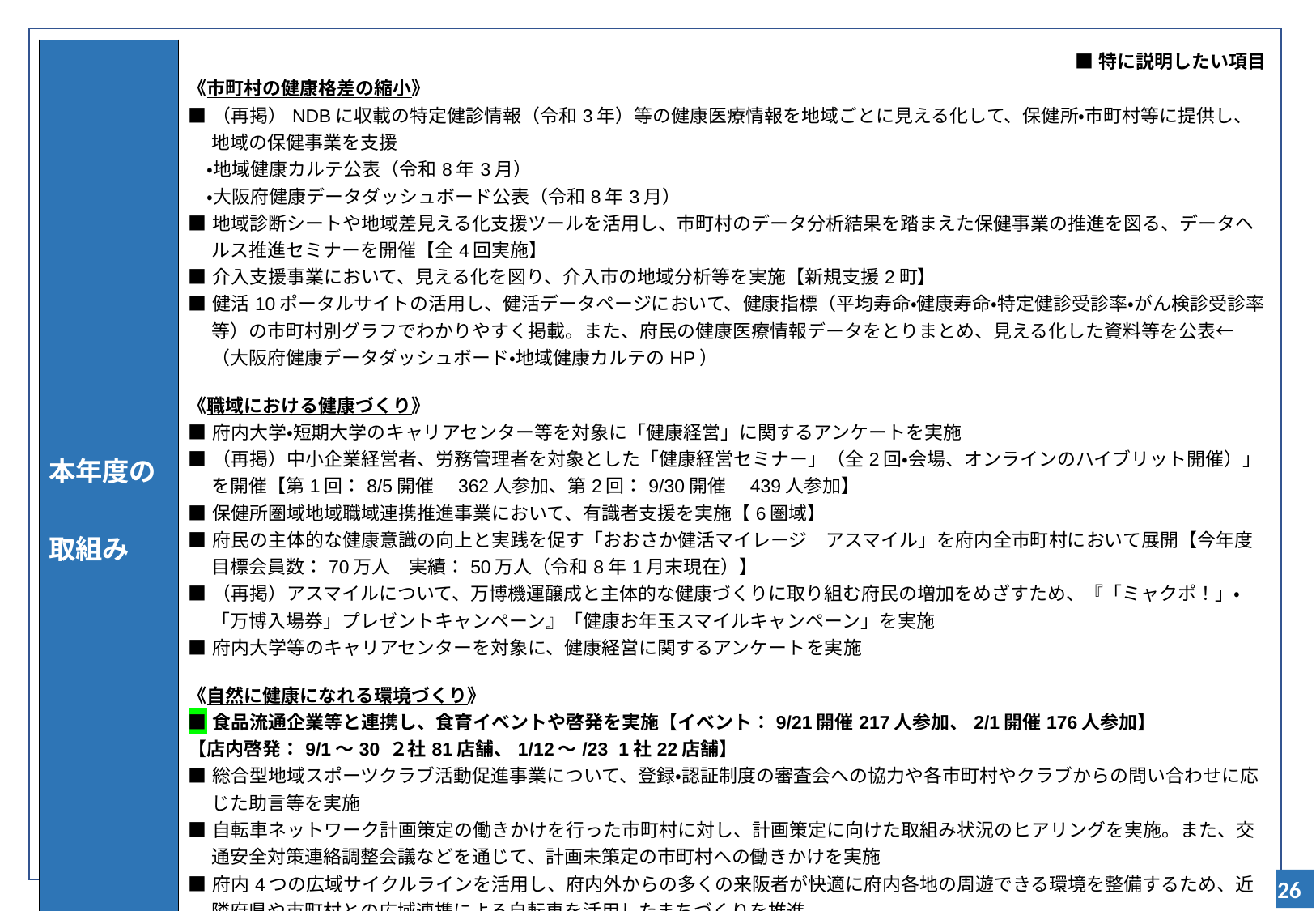

| 本年度の 取組み | ■特に説明したい項目 《市町村の健康格差の縮小》 ■（再掲）NDBに収載の特定健診情報（令和3年）等の健康医療情報を地域ごとに見える化して、保健所・市町村等に提供し、地域の保健事業を支援　 　・地域健康カルテ公表（令和8年3月） 　・大阪府健康データダッシュボード公表（令和8年3月） ■地域診断シートや地域差見える化支援ツールを活用し、市町村のデータ分析結果を踏まえた保健事業の推進を図る、データヘルス推進セミナーを開催【全4回実施】 ■介入支援事業において、見える化を図り、介入市の地域分析等を実施【新規支援2町】 ■健活10ポータルサイトの活用し、健活データページにおいて、健康指標（平均寿命・健康寿命・特定健診受診率・がん検診受診率等）の市町村別グラフでわかりやすく掲載。また、府民の健康医療情報データをとりまとめ、見える化した資料等を公表←（大阪府健康データダッシュボード・地域健康カルテのHP） 《職域における健康づくり》 ■府内大学・短期大学のキャリアセンター等を対象に「健康経営」に関するアンケートを実施 ■（再掲）中小企業経営者、労務管理者を対象とした「健康経営セミナー」（全2回・会場、オンラインのハイブリット開催）」を開催【第1回：8/5開催　362人参加、第2回：9/30開催　439人参加】 ■保健所圏域地域職域連携推進事業において、有識者支援を実施【6圏域】 ■府民の主体的な健康意識の向上と実践を促す「おおさか健活マイレージ　アスマイル」を府内全市町村において展開【今年度目標会員数：70万人　実績：50万人（令和8年1月末現在）】 ■（再掲）アスマイルについて、万博機運醸成と主体的な健康づくりに取り組む府民の増加をめざすため、『「ミャクポ！」・「万博入場券」プレゼントキャンペーン』「健康お年玉スマイルキャンペーン」を実施 ■府内大学等のキャリアセンターを対象に、健康経営に関するアンケートを実施 《自然に健康になれる環境づくり》 ■食品流通企業等と連携し、食育イベントや啓発を実施【イベント：9/21開催217人参加、2/1開催176人参加】 【店内啓発：9/1～30 ２社81店舗、1/12～/23 1社22店舗】 ■総合型地域スポーツクラブ活動促進事業について、登録・認証制度の審査会への協力や各市町村やクラブからの問い合わせに応じた助言等を実施 ■自転車ネットワーク計画策定の働きかけを行った市町村に対し、計画策定に向けた取組み状況のヒアリングを実施。また、交通安全対策連絡調整会議などを通じて、計画未策定の市町村への働きかけを実施 ■府内4つの広域サイクルラインを活用し、府内外からの多くの来阪者が快適に府内各地の周遊できる環境を整備するため、近隣府県や市町村との広域連携による自転車を活用したまちづくりを推進 ■うめきた2期区域において、都市公園整備工事を実施 |
| --- | --- |
26